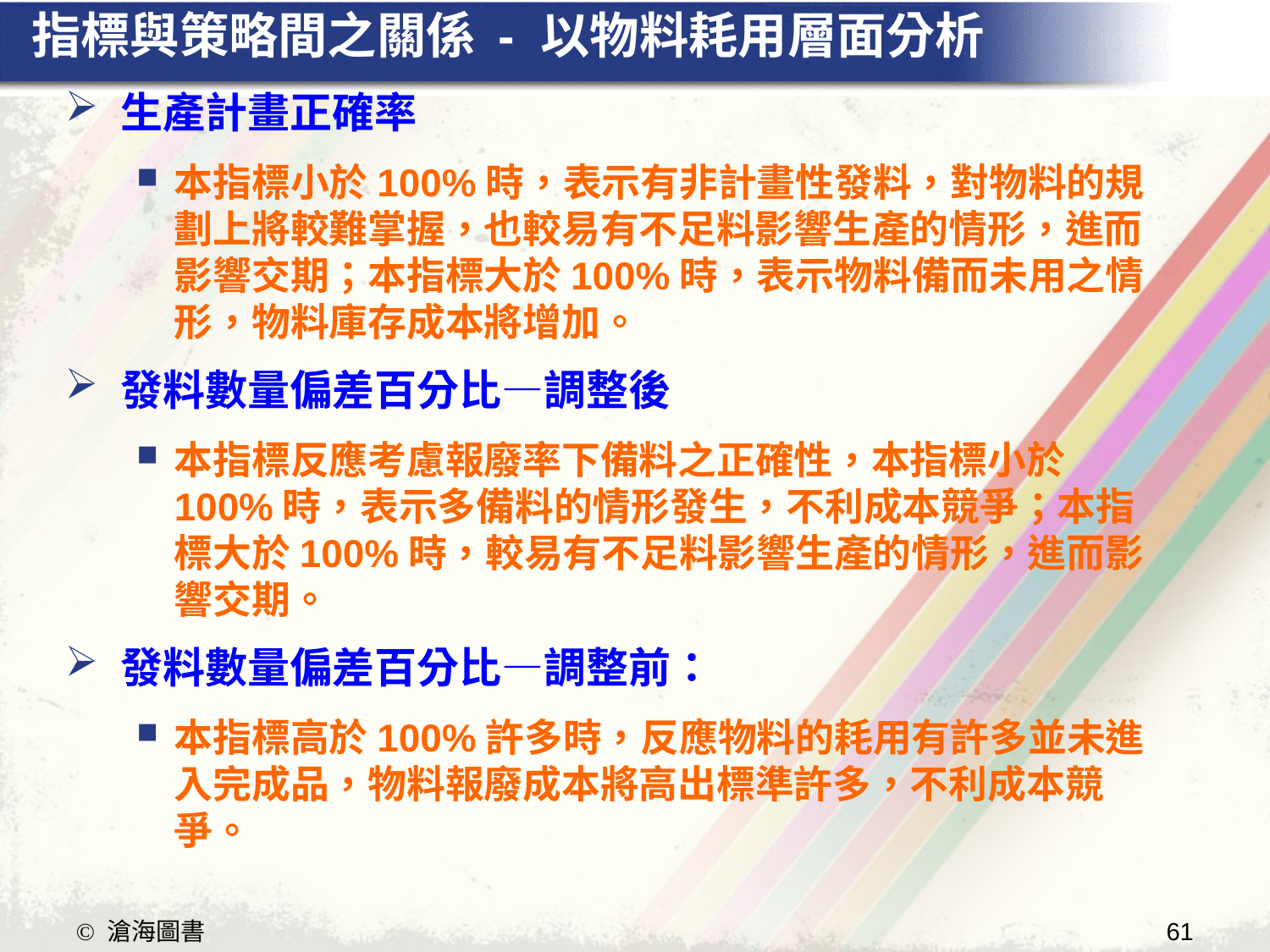

# 指標與策略間之關係 - 以物料耗用層面分析
生產計畫正確率
本指標小於100%時，表示有非計畫性發料，對物料的規劃上將較難掌握，也較易有不足料影響生產的情形，進而影響交期；本指標大於100%時，表示物料備而未用之情形，物料庫存成本將增加。
發料數量偏差百分比—調整後
本指標反應考慮報廢率下備料之正確性，本指標小於100%時，表示多備料的情形發生，不利成本競爭；本指標大於100%時，較易有不足料影響生產的情形，進而影響交期。
發料數量偏差百分比—調整前：
本指標高於100%許多時，反應物料的耗用有許多並未進入完成品，物料報廢成本將高出標準許多，不利成本競爭。
61